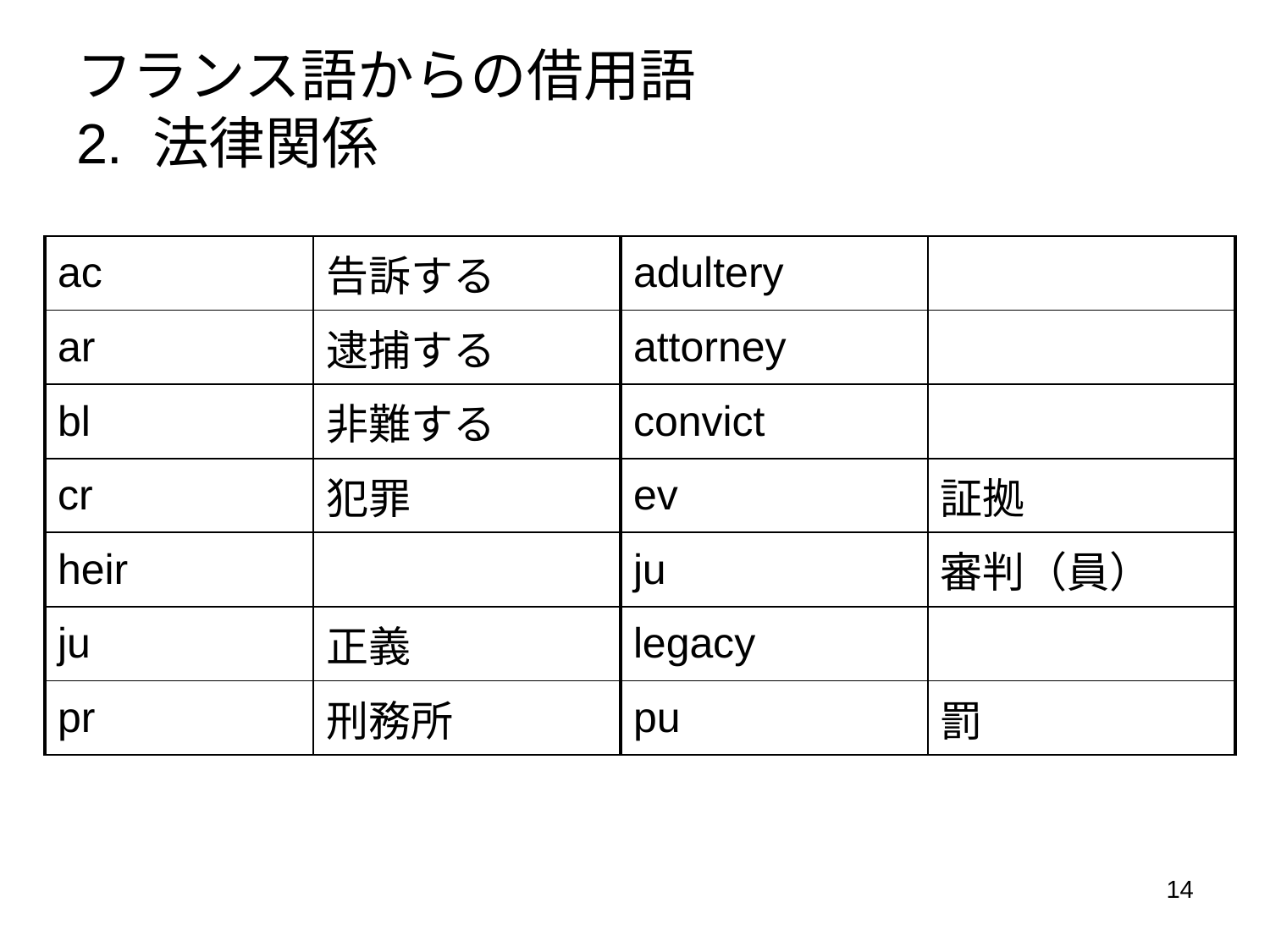

フランス語からの借用語
2. 法律関係
| ac | 告訴する | adultery |  |
| --- | --- | --- | --- |
| ar | 逮捕する | attorney |  |
| bl | 非難する | convict |  |
| cr | 犯罪 | ev | 証拠 |
| heir |  | ju | 審判（員） |
| ju | 正義 | legacy |  |
| pr | 刑務所 | pu | 罰 |
14